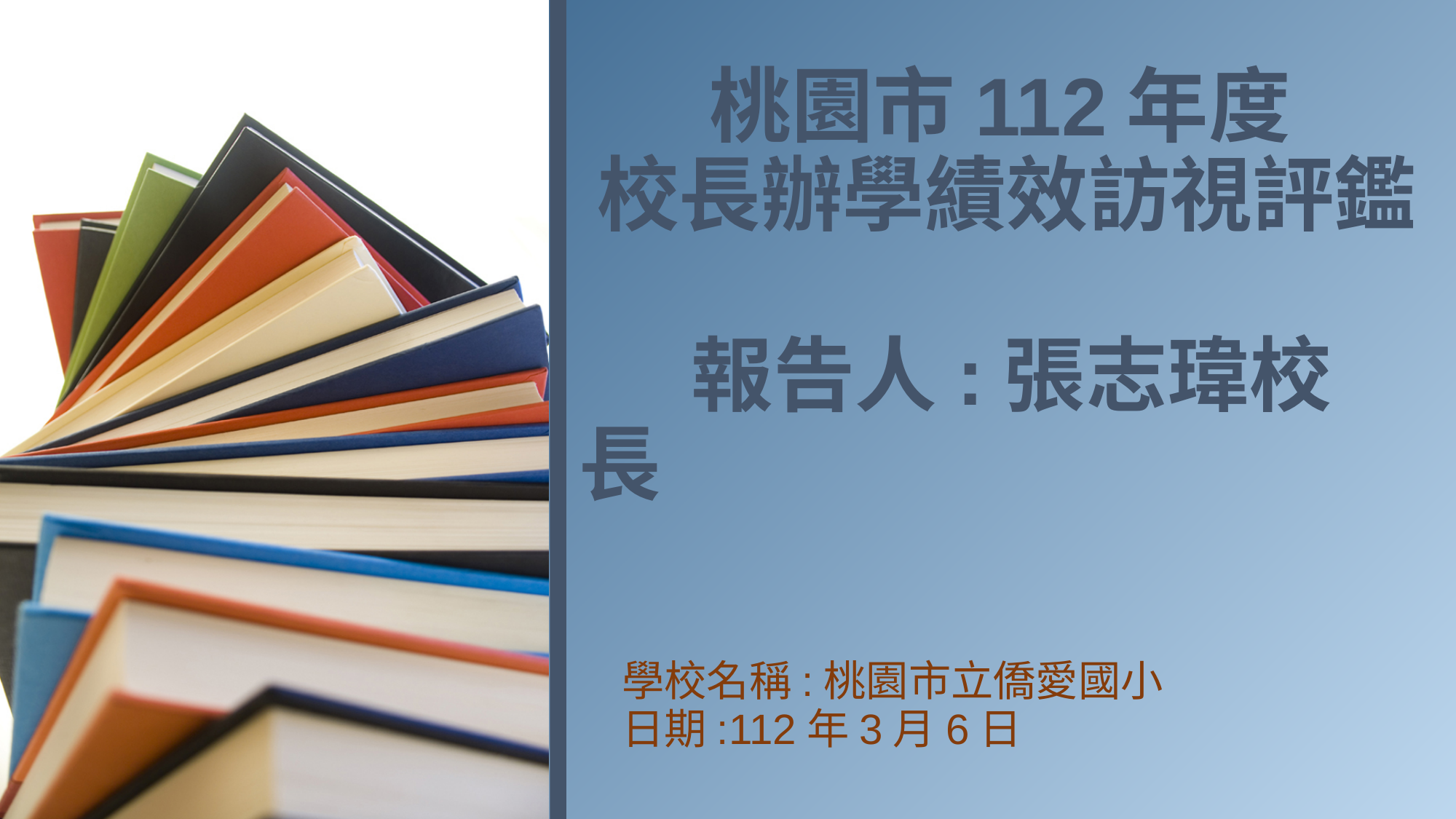

桃園市112年度
校長辦學績效訪視評鑑
     報告人:張志瑋校長
學校名稱:桃園市立僑愛國小
日期:112年3月6日